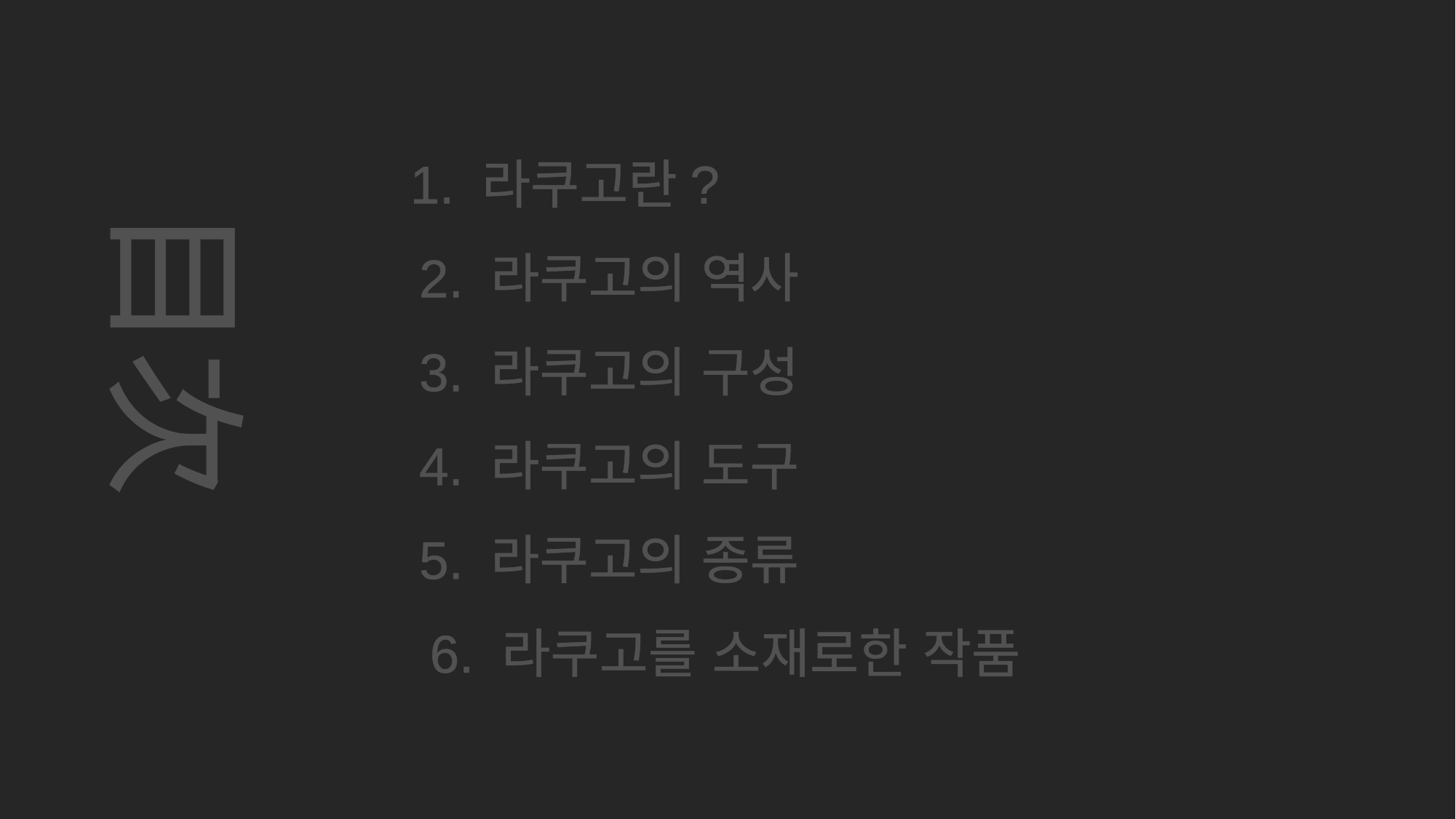

1. 라쿠고란?
目次
 2. 라쿠고의 역사
 3. 라쿠고의 구성
 4. 라쿠고의 도구
 5. 라쿠고의 종류
 6. 라쿠고를 소재로한 작품